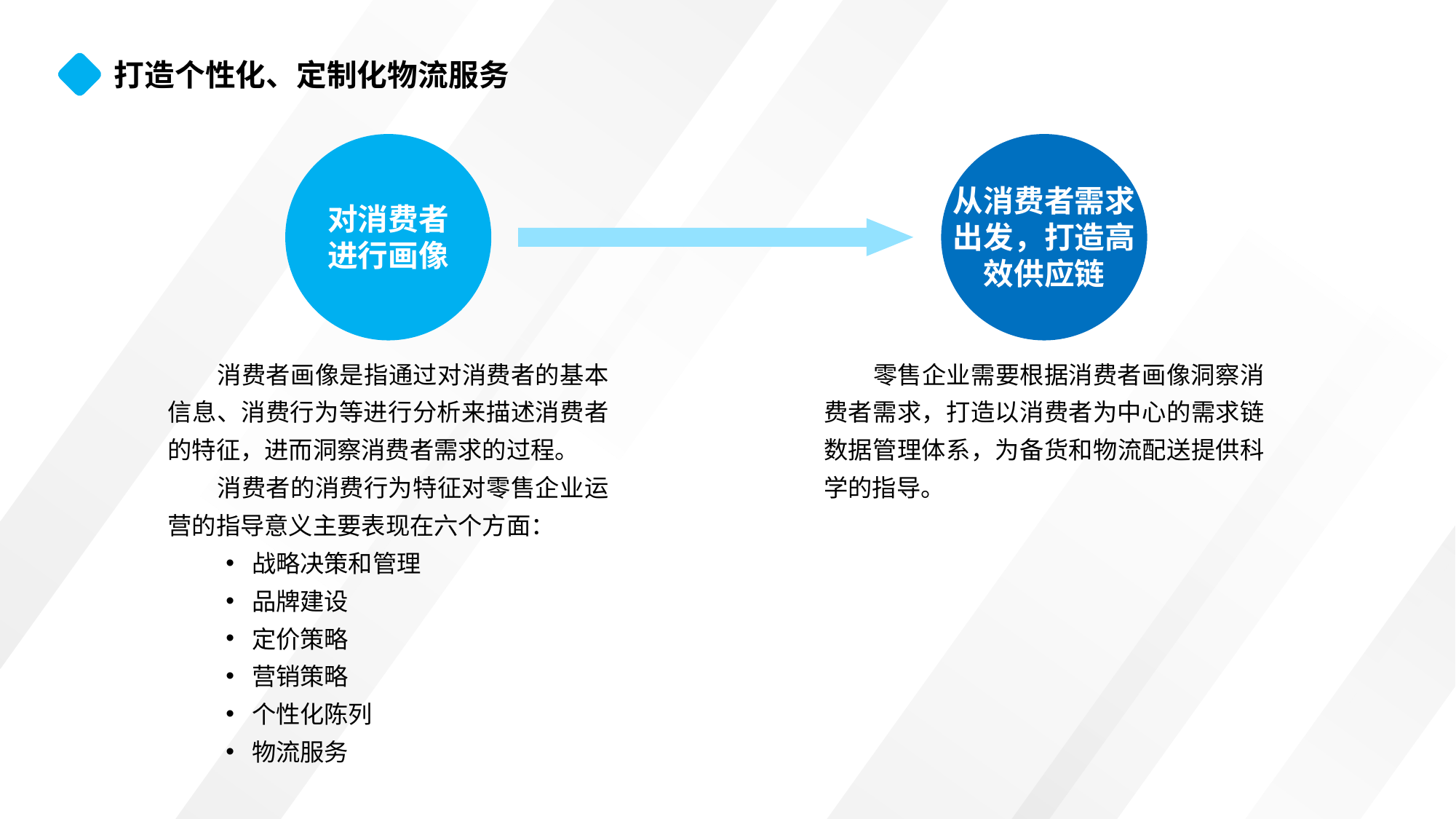

打造个性化、定制化物流服务

从消费者需求出发，打造高效供应链

对消费者
进行画像

消费者画像是指通过对消费者的基本信息、消费行为等进行分析来描述消费者的特征，进而洞察消费者需求的过程。
消费者的消费行为特征对零售企业运营的指导意义主要表现在六个方面：
战略决策和管理
品牌建设
定价策略
营销策略
个性化陈列
物流服务
零售企业需要根据消费者画像洞察消费者需求，打造以消费者为中心的需求链数据管理体系，为备货和物流配送提供科学的指导。